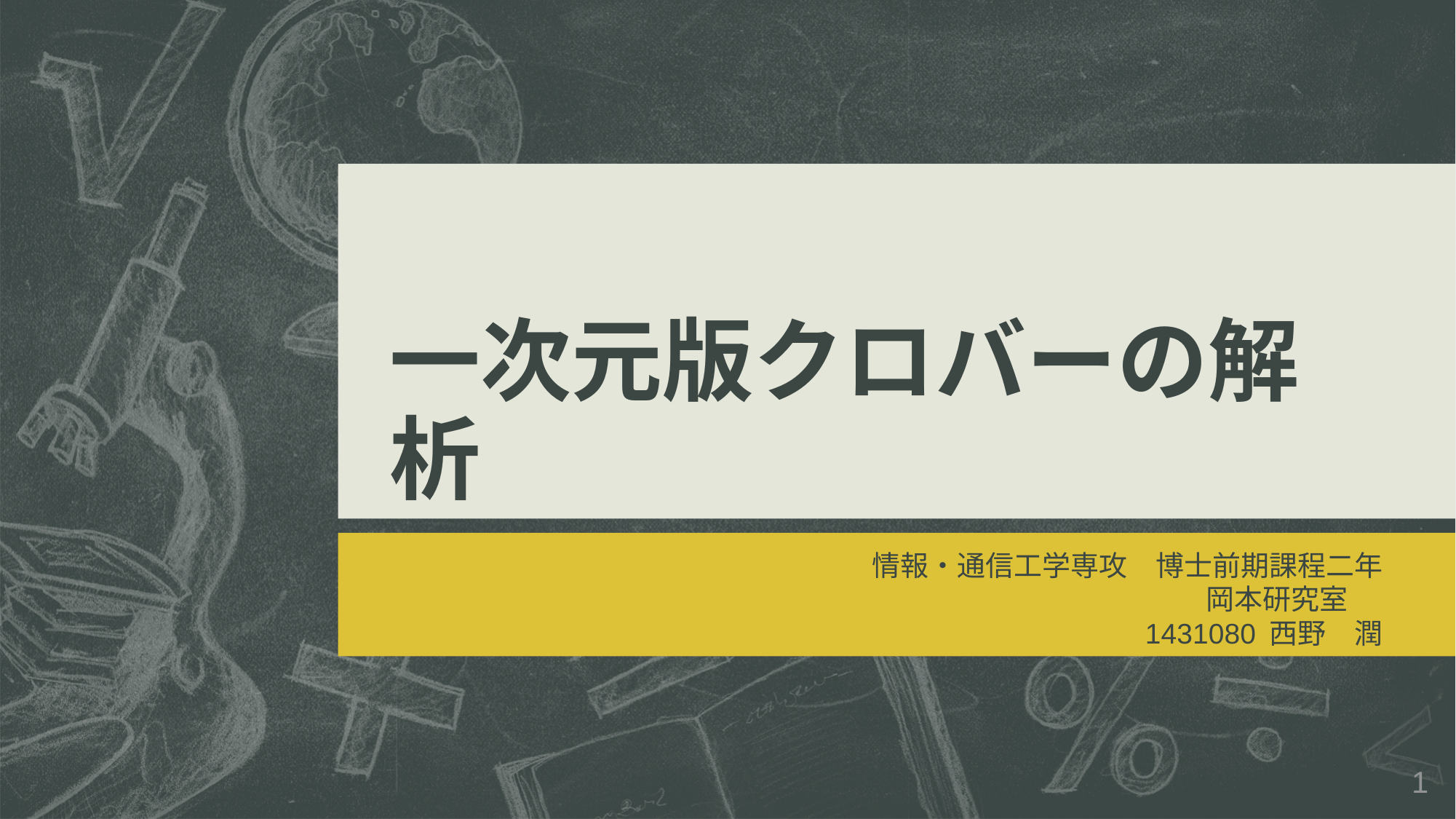

# 一次元版クロバーの解析
情報・通信工学専攻　博士前期課程二年
岡本研究室 　
1431080 西野　潤
1